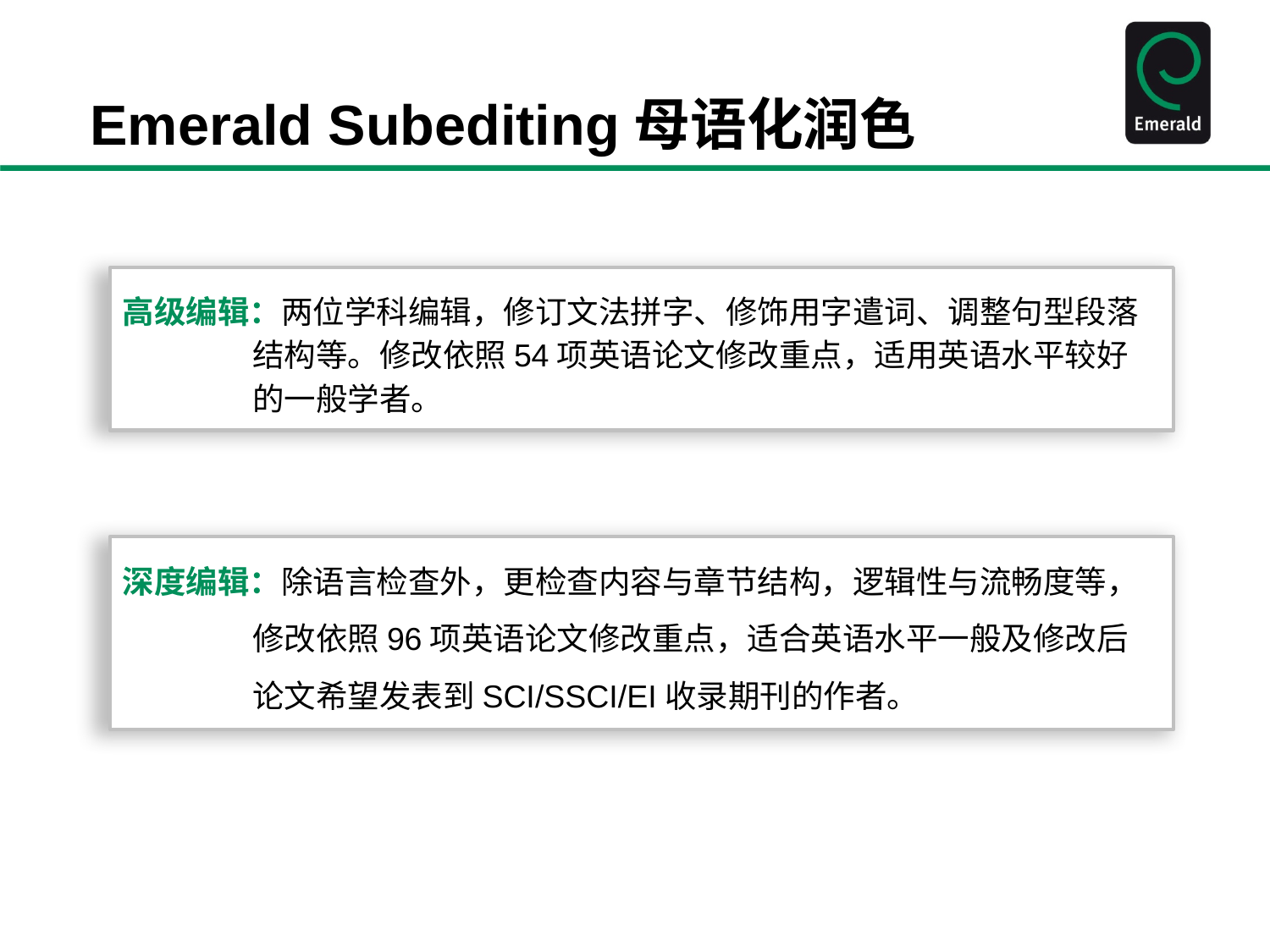

# Emerald Subediting母语化润色

高级编辑：两位学科编辑，修订文法拼字、修饰用字遣词、调整句型段落
                 结构等。修改依照54项英语论文修改重点，适用英语水平较好
                 的一般学者。

深度编辑：除语言检查外，更检查内容与章节结构，逻辑性与流畅度等，
                 修改依照96项英语论文修改重点，适合英语水平一般及修改后
                 论文希望发表到SCI/SSCI/EI收录期刊的作者。